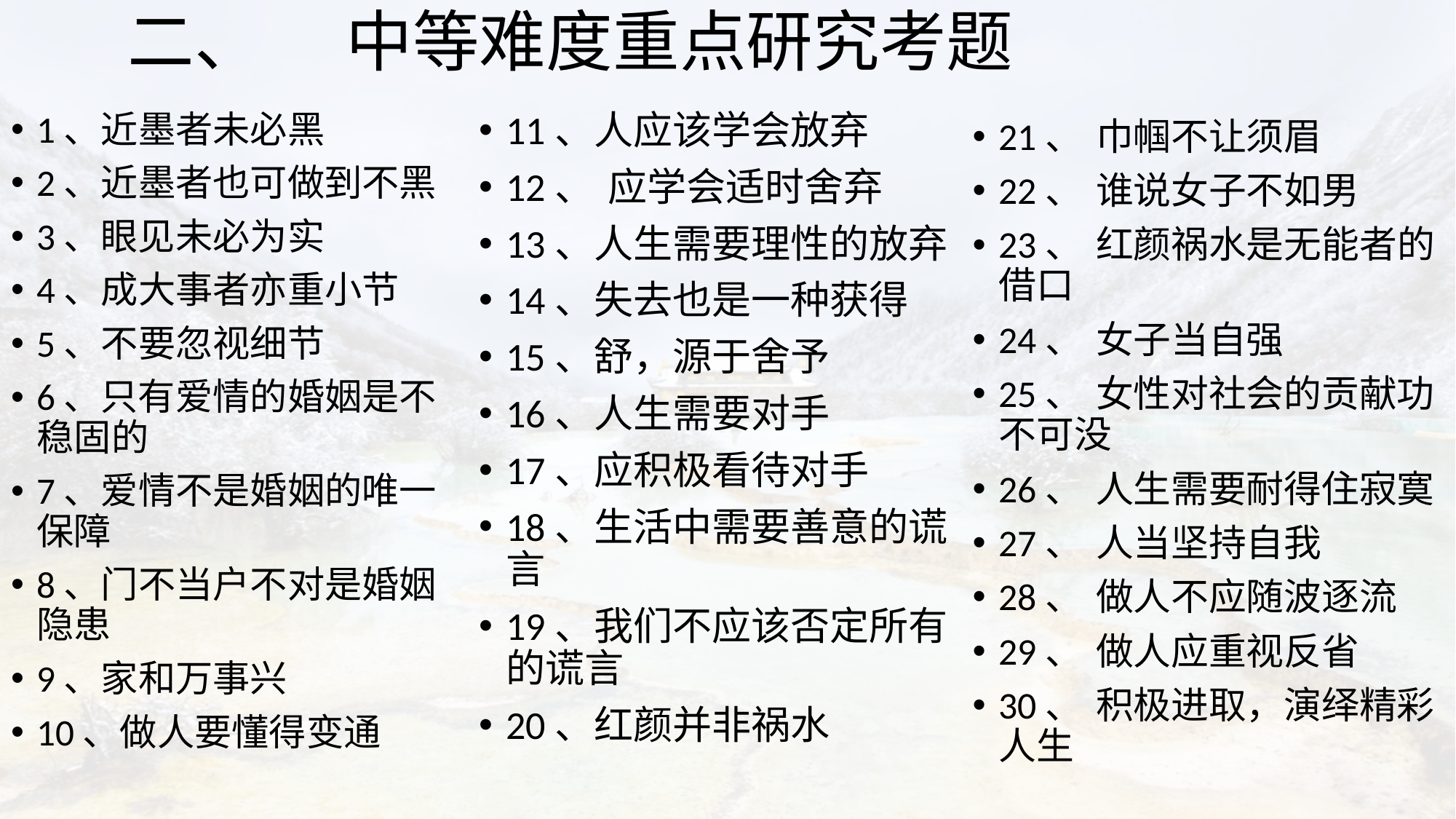

# 二、	中等难度重点研究考题
1、近墨者未必黑
2、近墨者也可做到不黑
3、眼见未必为实
4、成大事者亦重小节
5、不要忽视细节
6、只有爱情的婚姻是不稳固的
7、爱情不是婚姻的唯一保障
8、门不当户不对是婚姻隐患
9、家和万事兴
10、做人要懂得变通

11、人应该学会放弃
12、	应学会适时舍弃
13、人生需要理性的放弃
14、失去也是一种获得
15、舒，源于舍予
16、人生需要对手
17、应积极看待对手
18、生活中需要善意的谎言
19、我们不应该否定所有的谎言
20、红颜并非祸水

21、	巾帼不让须眉
22、	谁说女子不如男
23、	红颜祸水是无能者的借口
24、	女子当自强
25、	女性对社会的贡献功不可没
26、	人生需要耐得住寂寞
27、	人当坚持自我
28、	做人不应随波逐流
29、	做人应重视反省
30、	积极进取，演绎精彩人生